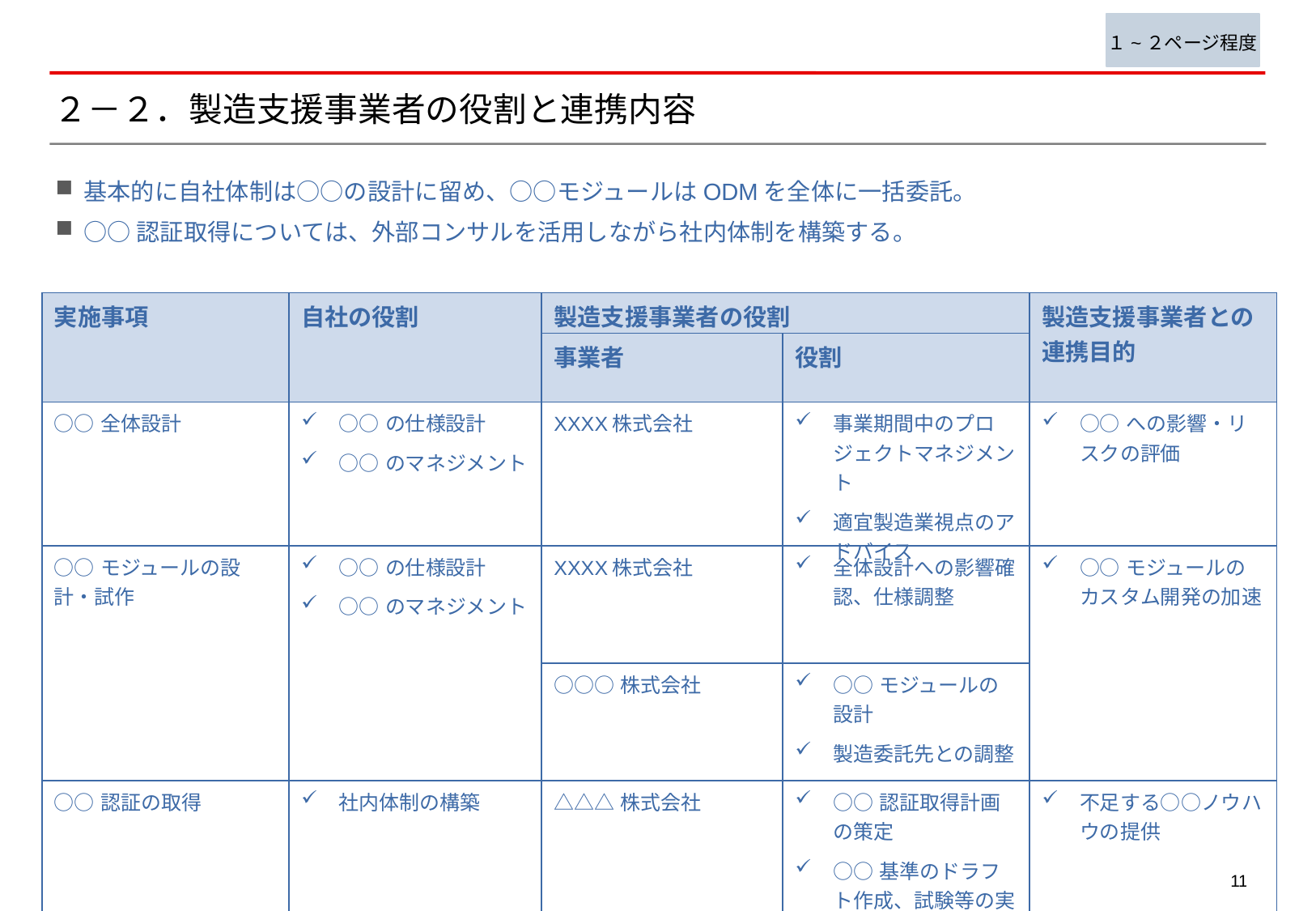

１~２ページ程度
# ２－２．製造支援事業者の役割と連携内容
基本的に自社体制は○○の設計に留め、○○モジュールはODMを全体に一括委託。
○○認証取得については、外部コンサルを活用しながら社内体制を構築する。
| 実施事項 | 自社の役割 | 製造支援事業者の役割 |  | 製造支援事業者との連携目的 |
| --- | --- | --- | --- | --- |
|  |  | 事業者 | 役割 |  |
| ○○全体設計 | ○○の仕様設計 ○○のマネジメント | XXXX株式会社 | 事業期間中のプロジェクトマネジメント 適宜製造業視点のアドバイス | ○○への影響・リスクの評価 |
| ○○モジュールの設計・試作 | ○○の仕様設計 ○○のマネジメント | XXXX株式会社 | 全体設計への影響確認、仕様調整 | ○○モジュールのカスタム開発の加速 |
|  |  | ○○○株式会社 | ○○モジュールの設計 製造委託先との調整 |  |
| ○○認証の取得 | 社内体制の構築 | △△△株式会社 | ○○認証取得計画の策定 ○○基準のドラフト作成、試験等の実施 | 不足する○○ノウハウの提供 |